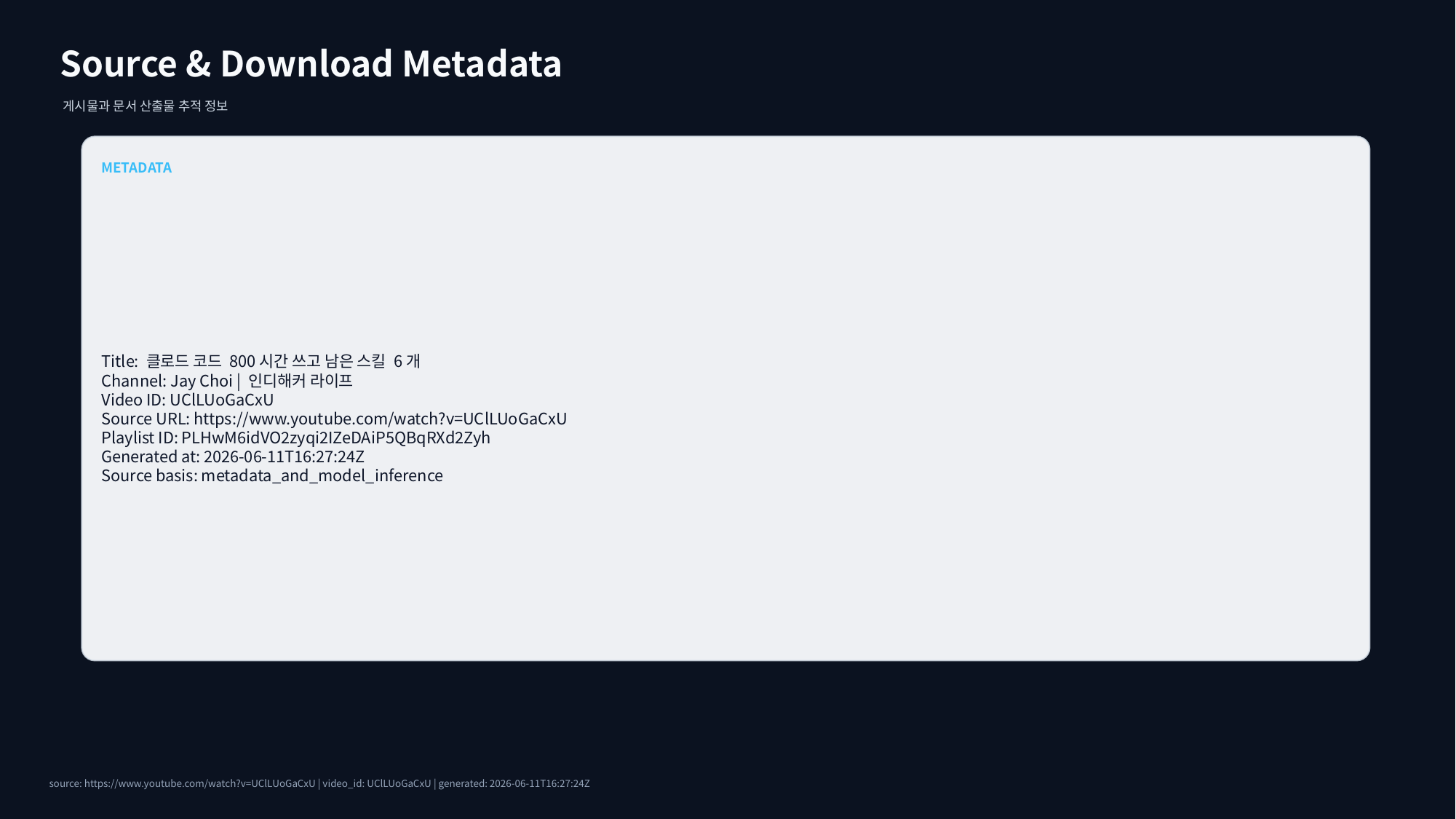

Source & Download Metadata
게시물과 문서 산출물 추적 정보

METADATA
Title: 클로드 코드 800시간 쓰고 남은 스킬 6개
Channel: Jay Choi | 인디해커 라이프
Video ID: UClLUoGaCxU
Source URL: https://www.youtube.com/watch?v=UClLUoGaCxU
Playlist ID: PLHwM6idVO2zyqi2IZeDAiP5QBqRXd2Zyh
Generated at: 2026-06-11T16:27:24Z
Source basis: metadata_and_model_inference
source: https://www.youtube.com/watch?v=UClLUoGaCxU | video_id: UClLUoGaCxU | generated: 2026-06-11T16:27:24Z